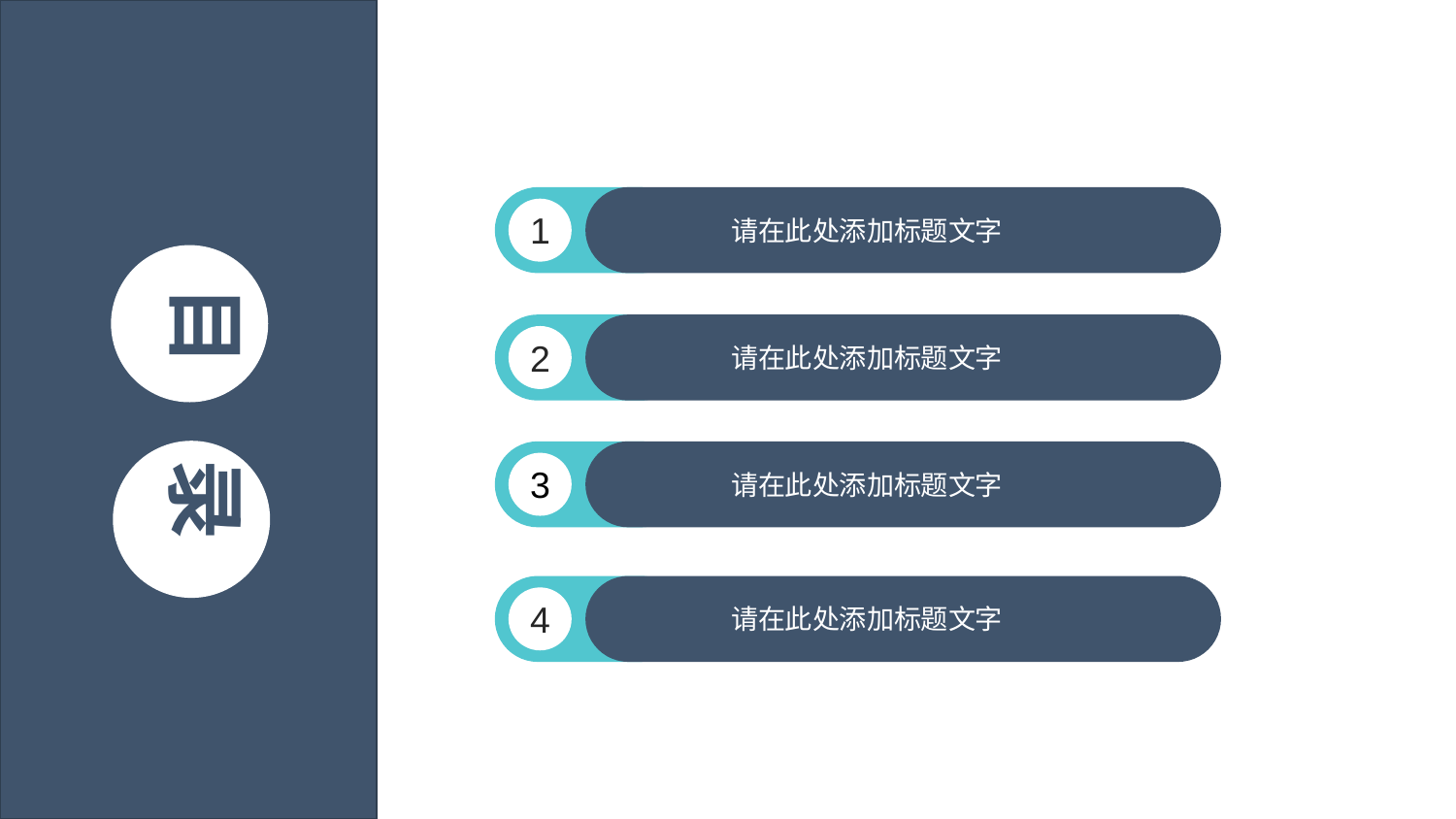

1
请在此处添加标题文字

目     录

2
请在此处添加标题文字

3
请在此处添加标题文字

4
请在此处添加标题文字